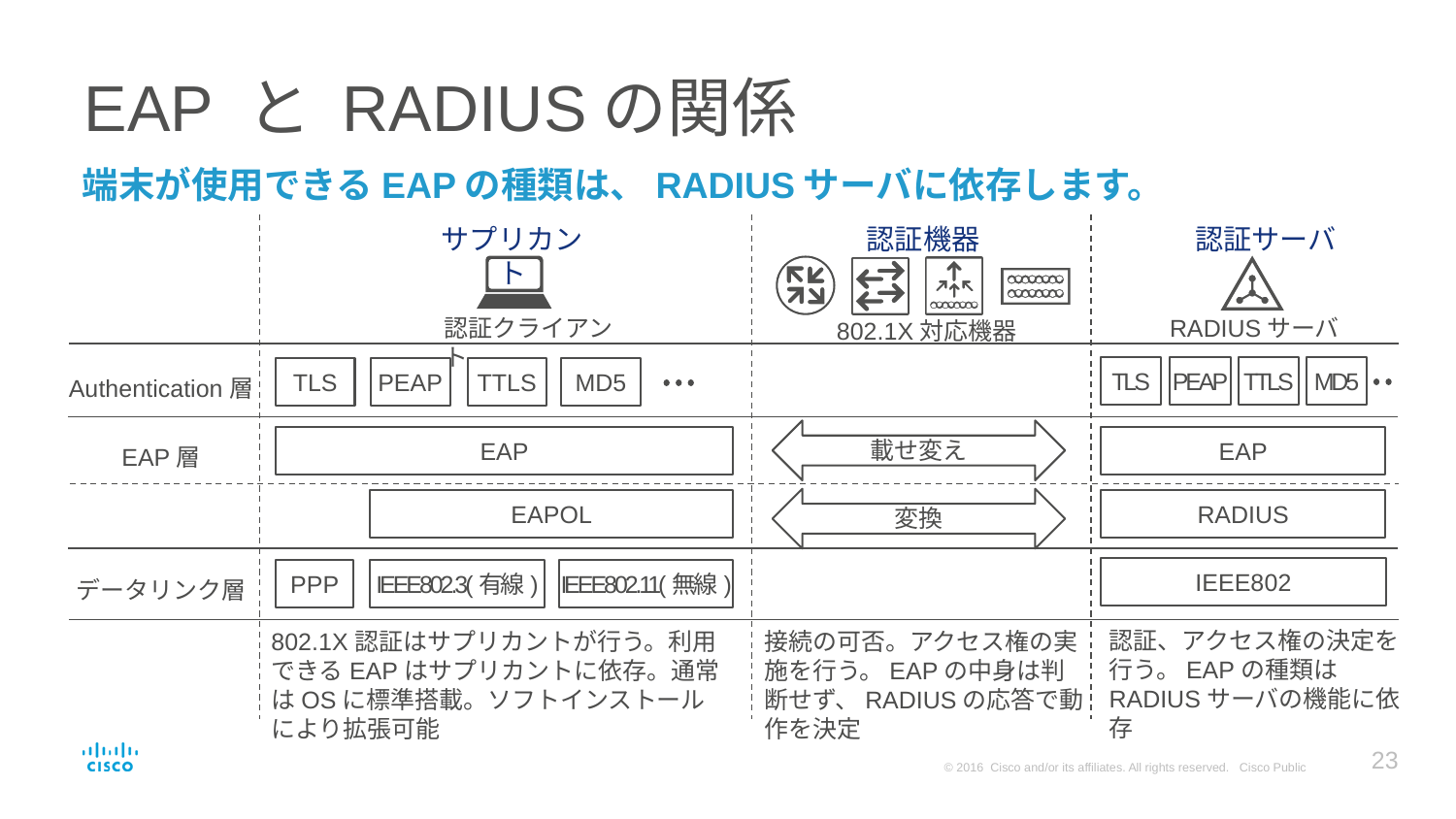

# EAP と RADIUSの関係
端末が使用できるEAPの種類は、RADIUSサーバに依存します。
サプリカント
認証機器
認証サーバ

認証クライアント
RADIUSサーバ
802.1X対応機器
TLS
PEAP
TTLS
MD5
Authentication層
TLS
PEAP
TTLS
MD5

EAP層
EAP
EAP
載せ変え

EAPOL
RADIUS
変換
IEEE802
データリンク層
PPP
IEEE802.3(有線)
IEEE802.11(無線)
認証、アクセス権の決定を行う。EAPの種類はRADIUSサーバの機能に依存
802.1X認証はサプリカントが行う。利用できるEAPはサプリカントに依存。通常はOSに標準搭載。ソフトインストールにより拡張可能
接続の可否。アクセス権の実施を行う。EAPの中身は判断せず、RADIUSの応答で動作を決定